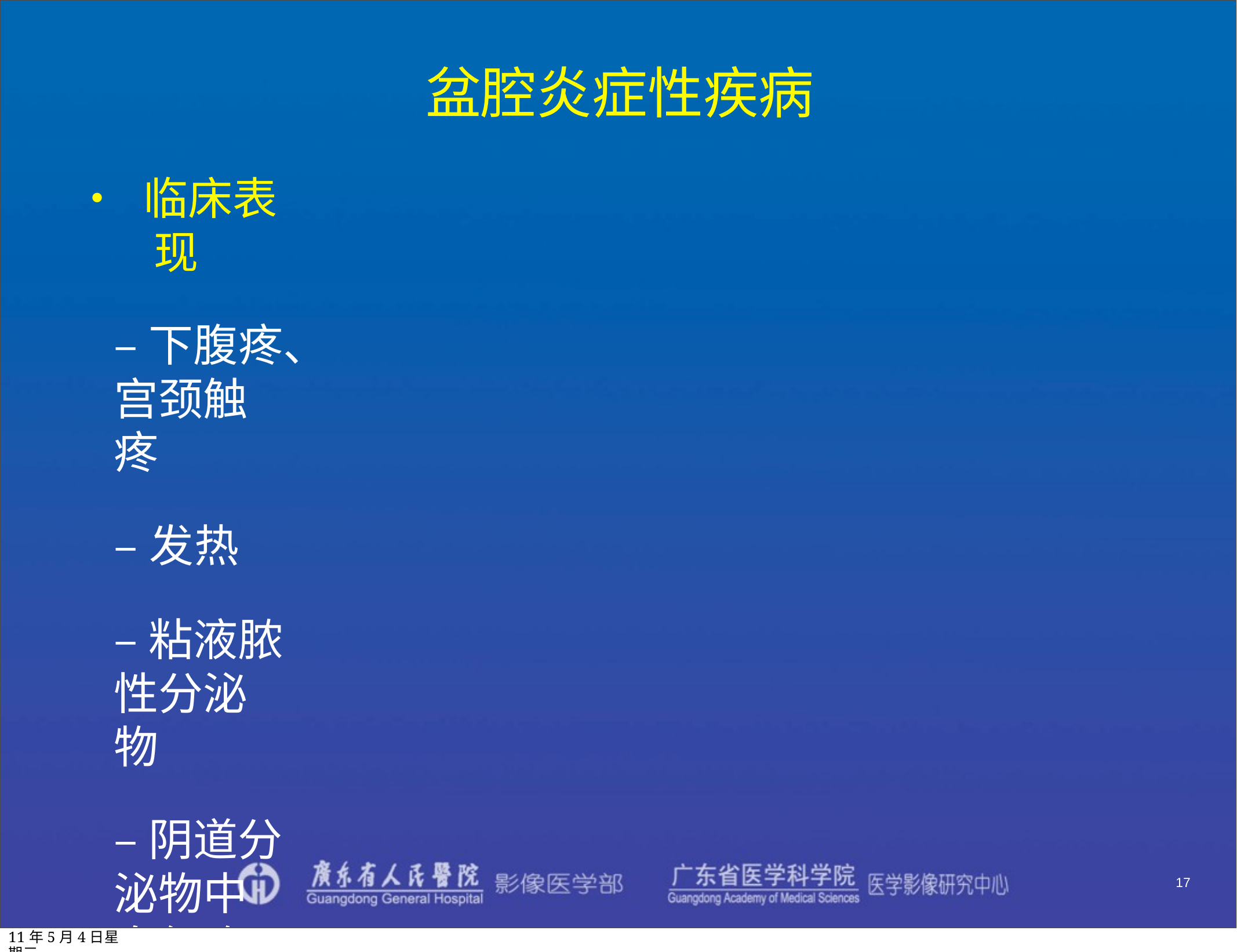

# 盆腔炎症性疾病
• 临床表现
–下腹疼、宫颈触疼
–发热
–粘液脓性分泌物
–阴道分泌物中白细胞升高
–ESR/C反应蛋白升高

根据临床表现诊断，腹腔镜证实大约70%
17
11年5月4日星期三